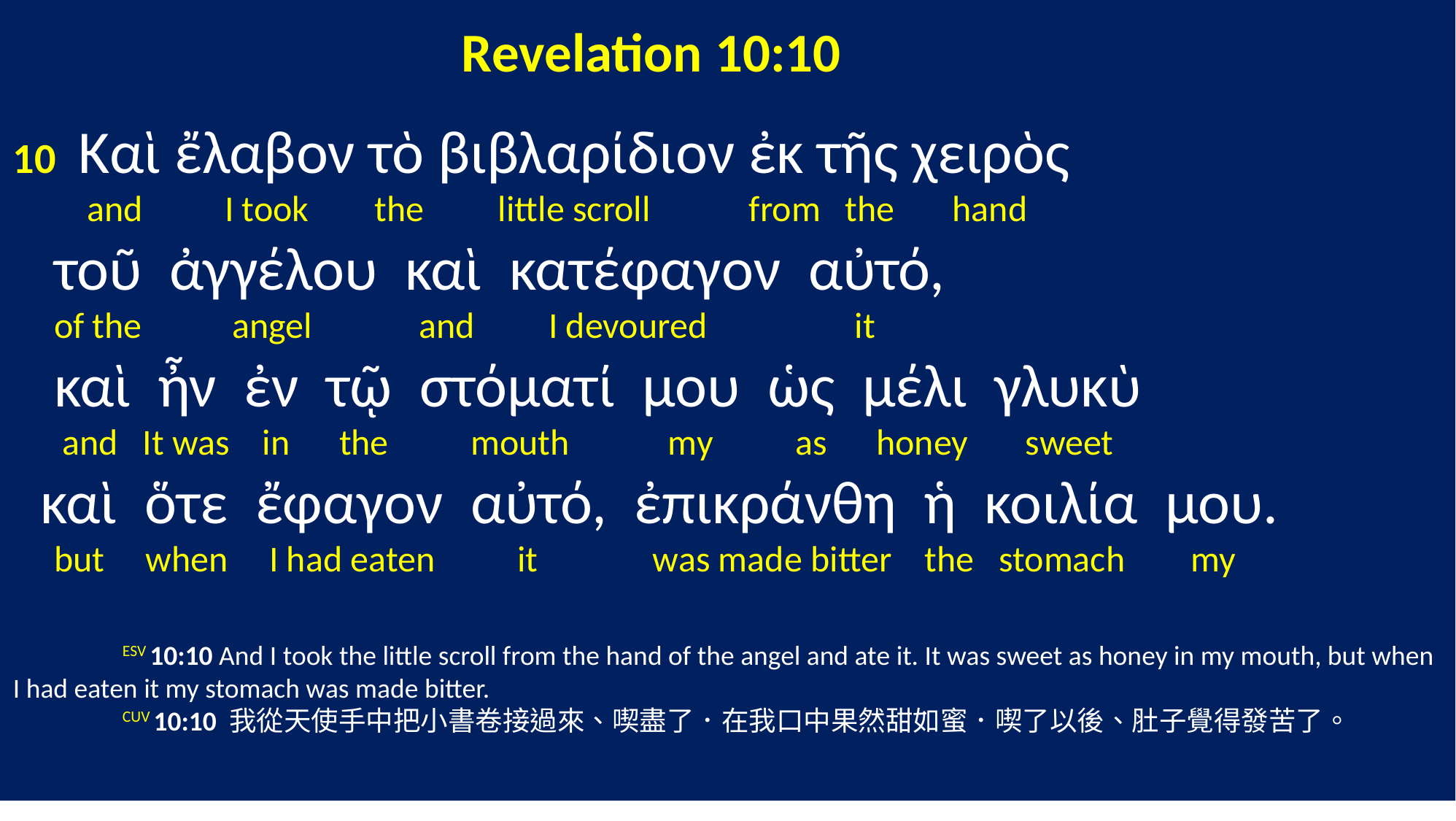

Revelation 10:10

10  Καὶ ἔλαβον τὸ βιβλαρίδιον ἐκ τῆς χειρὸς
         and          I took        the         little scroll            from   the       hand
   τοῦ  ἀγγέλου  καὶ  κατέφαγον  αὐτό,
     of the           angel             and         I devoured                  it
   καὶ  ἦν  ἐν  τῷ  στόματί  μου  ὡς  μέλι  γλυκὺ
      and   It was    in      the          mouth            my          as      honey       sweet
  καὶ  ὅτε  ἔφαγον  αὐτό,  ἐπικράνθη  ἡ  κοιλία  μου.
     but     when     I had eaten          it              was made bitter    the   stomach        my

	ESV 10:10 And I took the little scroll from the hand of the angel and ate it. It was sweet as honey in my mouth, but when I had eaten it my stomach was made bitter.
	CUV 10:10 我從天使手中把小書卷接過來、喫盡了．在我口中果然甜如蜜．喫了以後、肚子覺得發苦了。